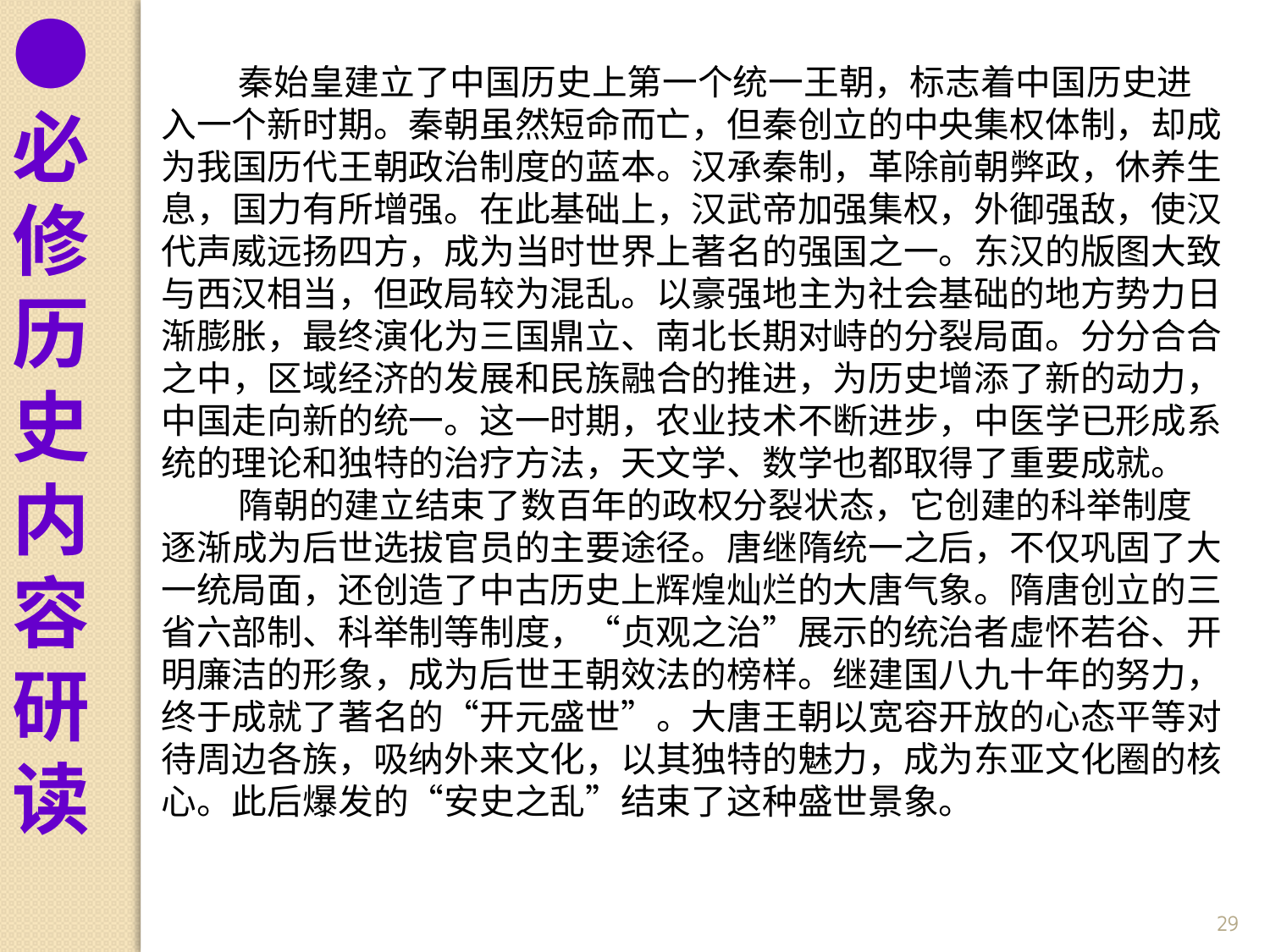

●必修历史内容研读
    秦始皇建立了中国历史上第一个统一王朝，标志着中国历史进入一个新时期。秦朝虽然短命而亡，但秦创立的中央集权体制，却成为我国历代王朝政治制度的蓝本。汉承秦制，革除前朝弊政，休养生息，国力有所增强。在此基础上，汉武帝加强集权，外御强敌，使汉代声威远扬四方，成为当时世界上著名的强国之一。东汉的版图大致与西汉相当，但政局较为混乱。以豪强地主为社会基础的地方势力日渐膨胀，最终演化为三国鼎立、南北长期对峙的分裂局面。分分合合之中，区域经济的发展和民族融合的推进，为历史增添了新的动力，中国走向新的统一。这一时期，农业技术不断进步，中医学已形成系统的理论和独特的治疗方法，天文学、数学也都取得了重要成就。
    隋朝的建立结束了数百年的政权分裂状态，它创建的科举制度逐渐成为后世选拔官员的主要途径。唐继隋统一之后，不仅巩固了大一统局面，还创造了中古历史上辉煌灿烂的大唐气象。隋唐创立的三省六部制、科举制等制度，“贞观之治”展示的统治者虚怀若谷、开明廉洁的形象，成为后世王朝效法的榜样。继建国八九十年的努力，终于成就了著名的“开元盛世”。大唐王朝以宽容开放的心态平等对待周边各族，吸纳外来文化，以其独特的魅力，成为东亚文化圈的核心。此后爆发的“安史之乱”结束了这种盛世景象。
29